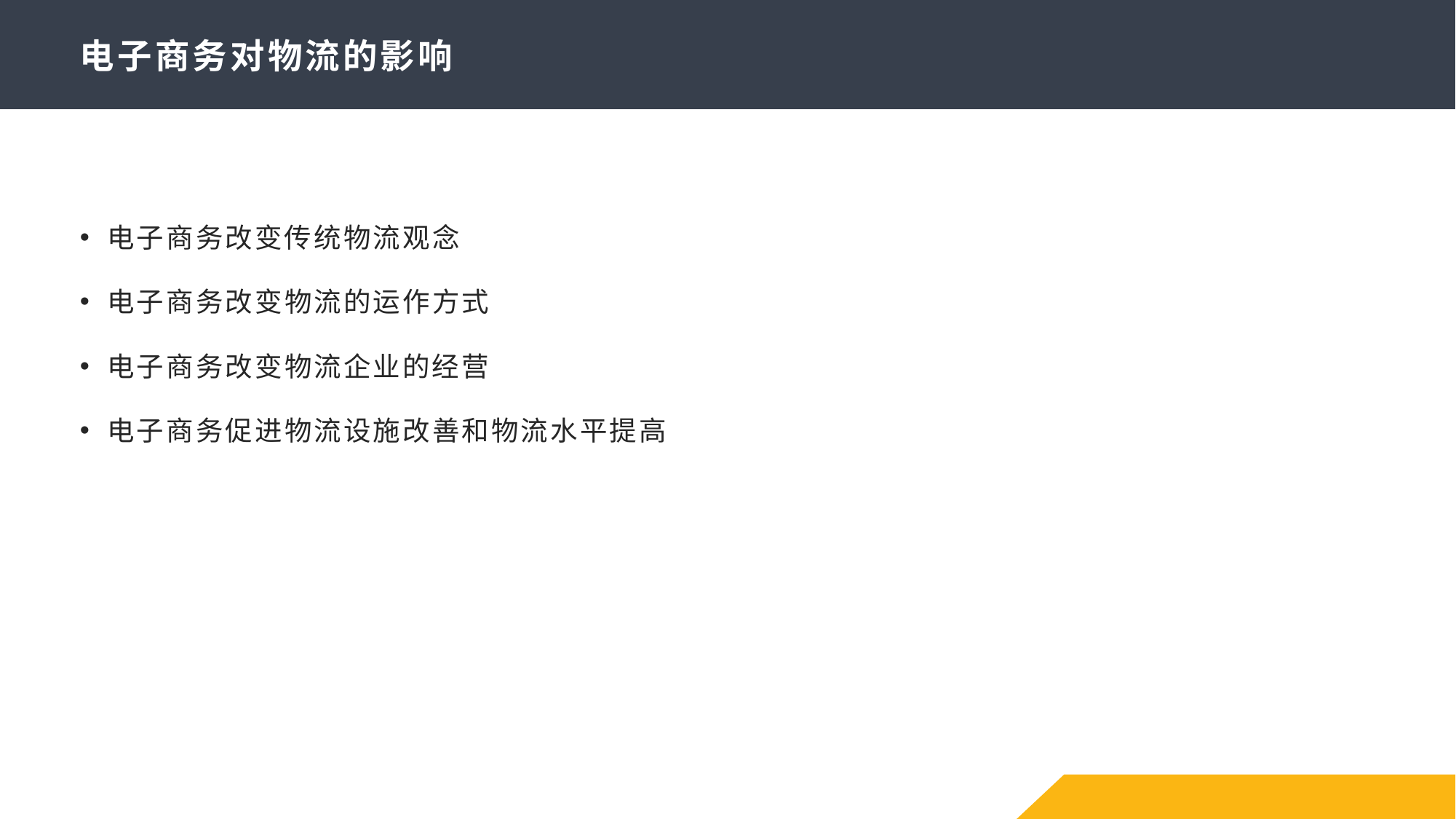

# 电子商务对物流的影响
电子商务改变传统物流观念
电子商务改变物流的运作方式
电子商务改变物流企业的经营
电子商务促进物流设施改善和物流水平提高